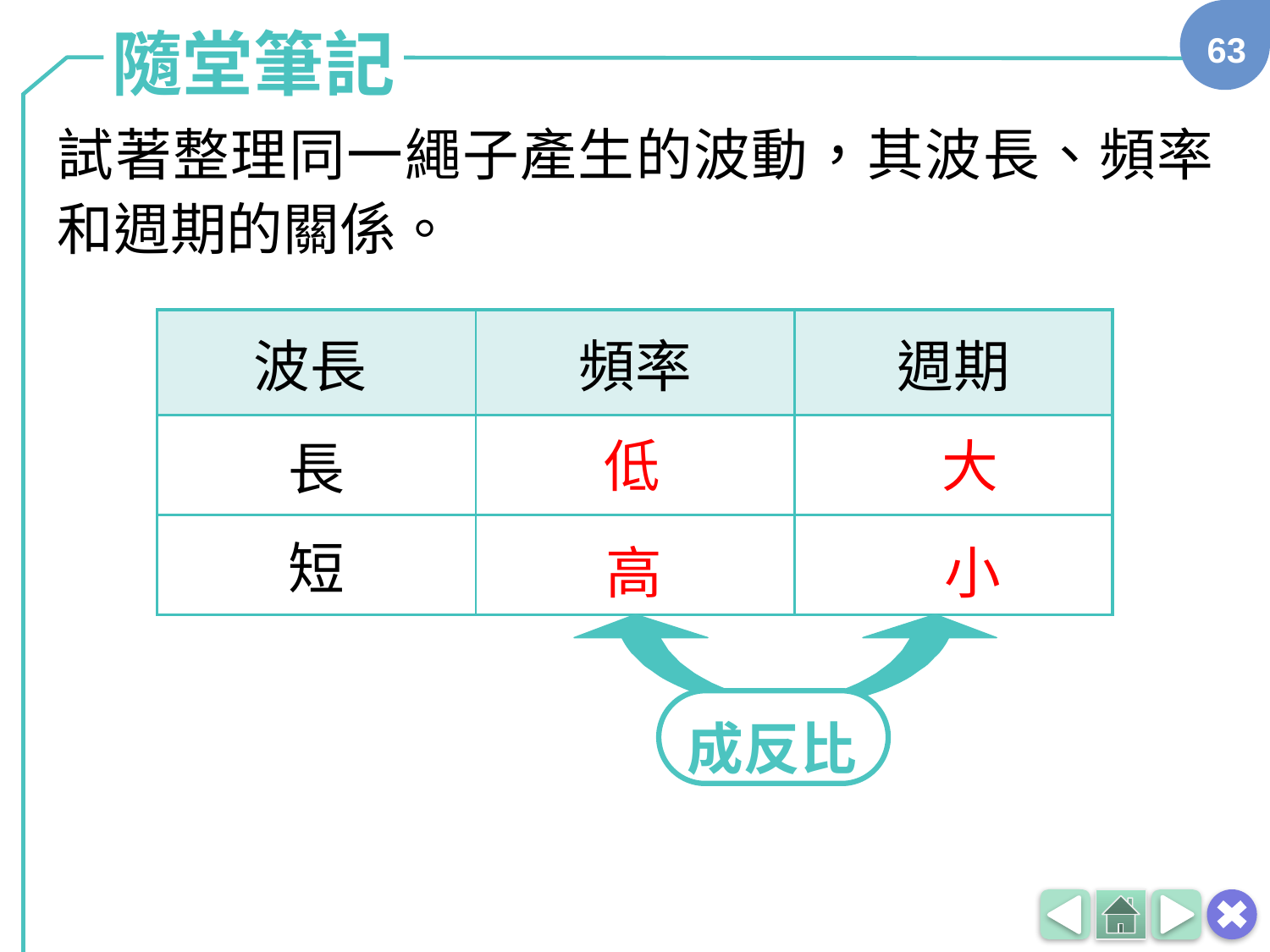

63
試著整理同一繩子產生的波動，其波長、頻率和週期的關係。
| 波長 | 頻率 | 週期 |
| --- | --- | --- |
| 長 |  |  |
| 短 |  |  |
低
大

小
高

成反比